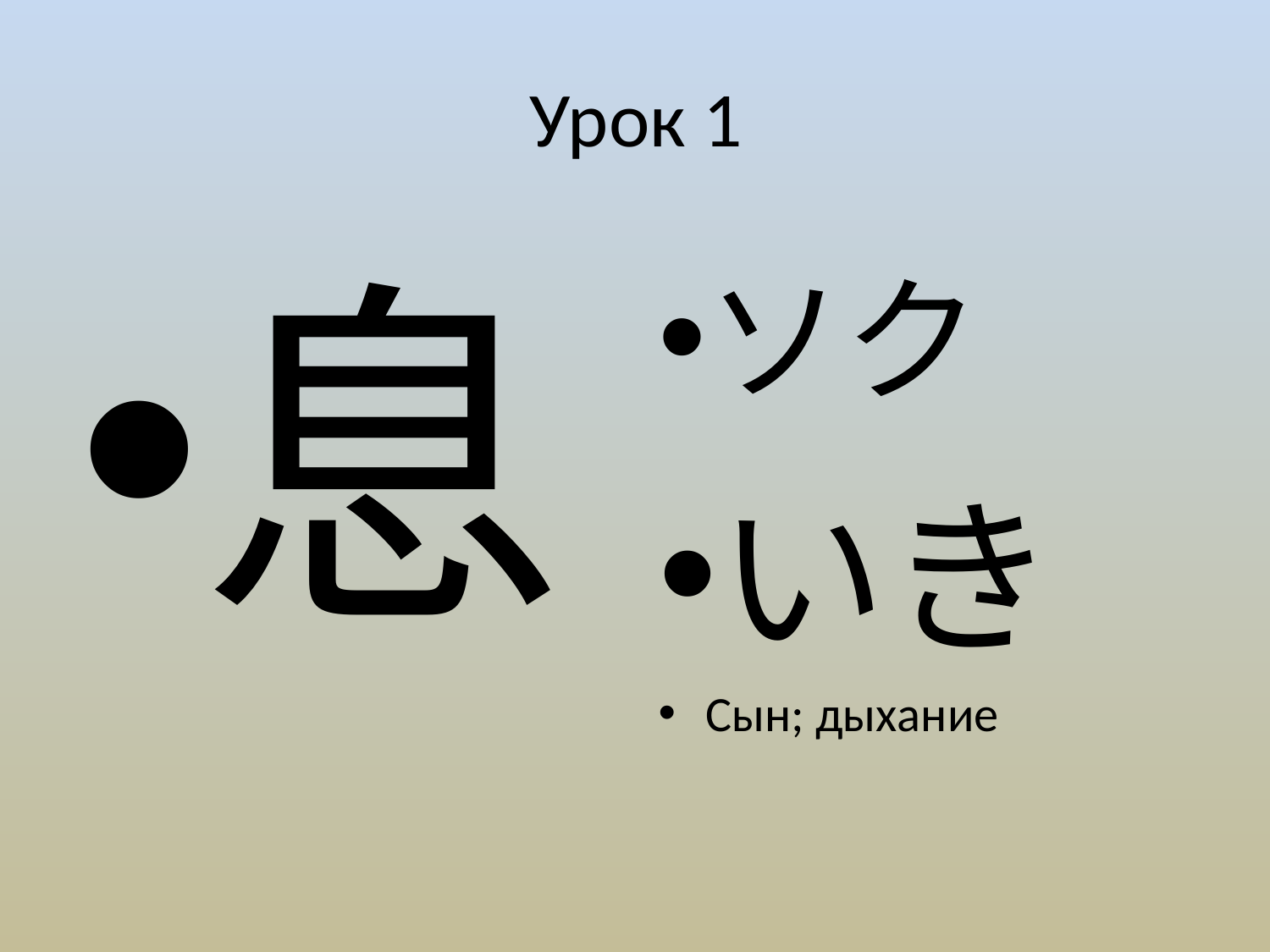

# Урок 1
息
ソク
いき
Сын; дыхание